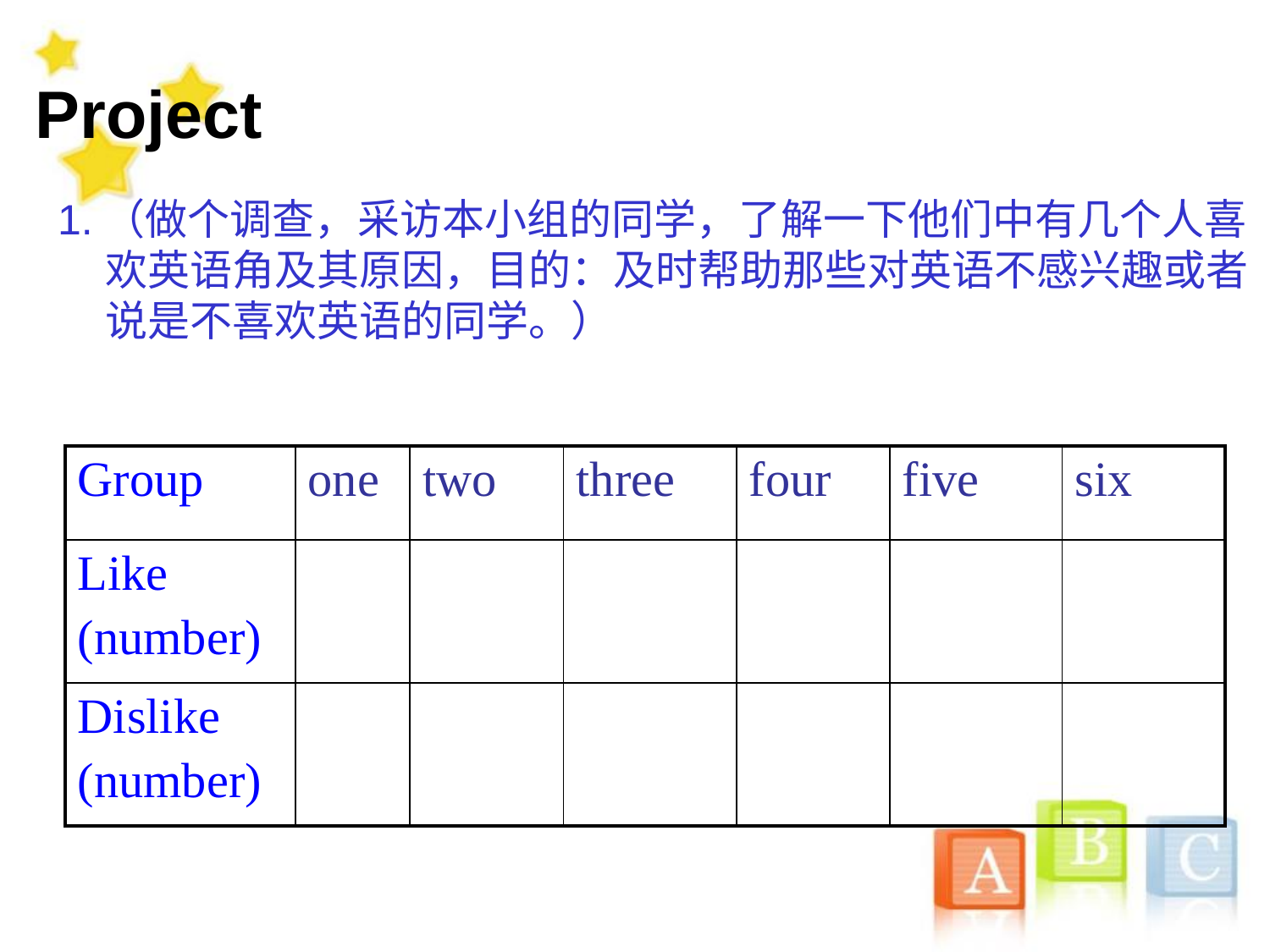

Project
1.（做个调查，采访本小组的同学，了解一下他们中有几个人喜欢英语角及其原因，目的：及时帮助那些对英语不感兴趣或者说是不喜欢英语的同学。）
| Group | one | two | three | four | five | six |
| --- | --- | --- | --- | --- | --- | --- |
| Like (number) |  |  |  |  |  |  |
| Dislike (number) |  |  |  |  |  |  |